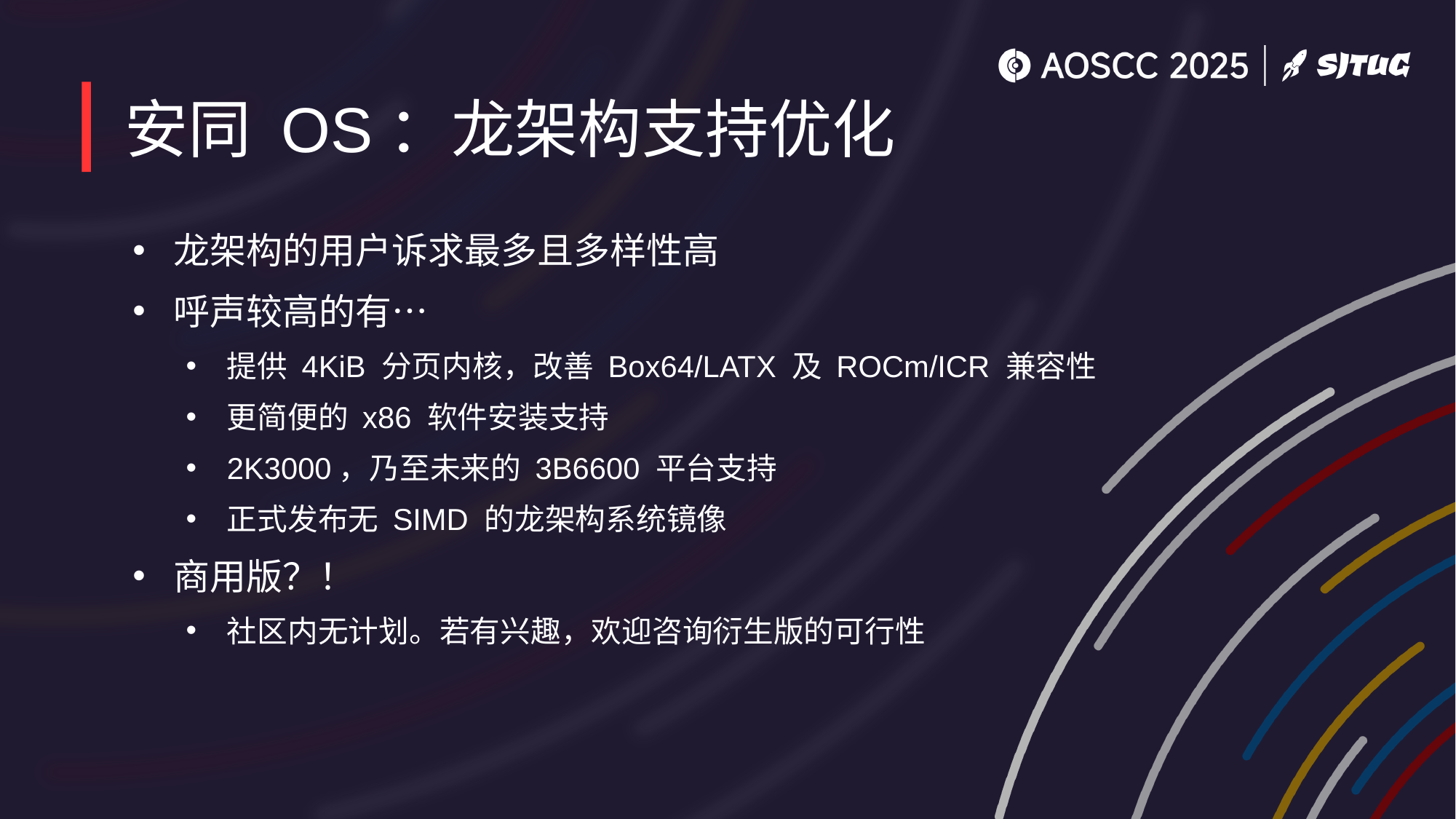

# 安同 OS：龙架构支持优化
龙架构的用户诉求最多且多样性高
呼声较高的有…
提供 4KiB 分页内核，改善 Box64/LATX 及 ROCm/ICR 兼容性
更简便的 x86 软件安装支持
2K3000，乃至未来的 3B6600 平台支持
正式发布无 SIMD 的龙架构系统镜像
商用版？！
社区内无计划。若有兴趣，欢迎咨询衍生版的可行性